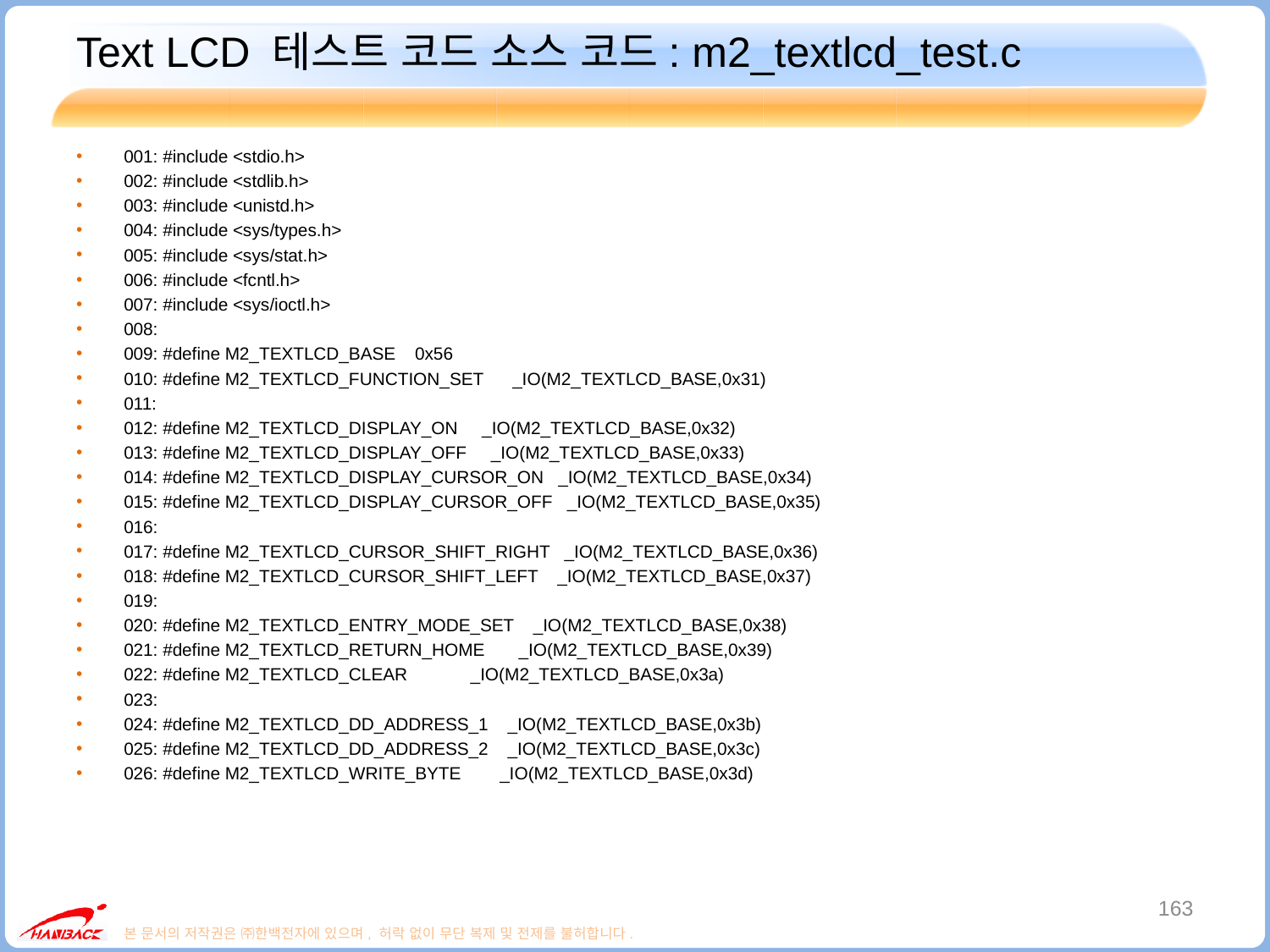

# Text LCD 테스트 코드 소스 코드: m2_textlcd_test.c
001: #include <stdio.h>
002: #include <stdlib.h>
003: #include <unistd.h>
004: #include <sys/types.h>
005: #include <sys/stat.h>
006: #include <fcntl.h>
007: #include <sys/ioctl.h>
008:
009: #define M2_TEXTLCD_BASE    0x56
010: #define M2_TEXTLCD_FUNCTION_SET      _IO(M2_TEXTLCD_BASE,0x31)
011:
012: #define M2_TEXTLCD_DISPLAY_ON     _IO(M2_TEXTLCD_BASE,0x32)
013: #define M2_TEXTLCD_DISPLAY_OFF     _IO(M2_TEXTLCD_BASE,0x33)
014: #define M2_TEXTLCD_DISPLAY_CURSOR_ON   _IO(M2_TEXTLCD_BASE,0x34)
015: #define M2_TEXTLCD_DISPLAY_CURSOR_OFF   _IO(M2_TEXTLCD_BASE,0x35)
016:
017: #define M2_TEXTLCD_CURSOR_SHIFT_RIGHT   _IO(M2_TEXTLCD_BASE,0x36)
018: #define M2_TEXTLCD_CURSOR_SHIFT_LEFT    _IO(M2_TEXTLCD_BASE,0x37)
019:
020: #define M2_TEXTLCD_ENTRY_MODE_SET    _IO(M2_TEXTLCD_BASE,0x38)
021: #define M2_TEXTLCD_RETURN_HOME       _IO(M2_TEXTLCD_BASE,0x39)
022: #define M2_TEXTLCD_CLEAR             _IO(M2_TEXTLCD_BASE,0x3a)
023:
024: #define M2_TEXTLCD_DD_ADDRESS_1    _IO(M2_TEXTLCD_BASE,0x3b)
025: #define M2_TEXTLCD_DD_ADDRESS_2    _IO(M2_TEXTLCD_BASE,0x3c)
026: #define M2_TEXTLCD_WRITE_BYTE        _IO(M2_TEXTLCD_BASE,0x3d)
163